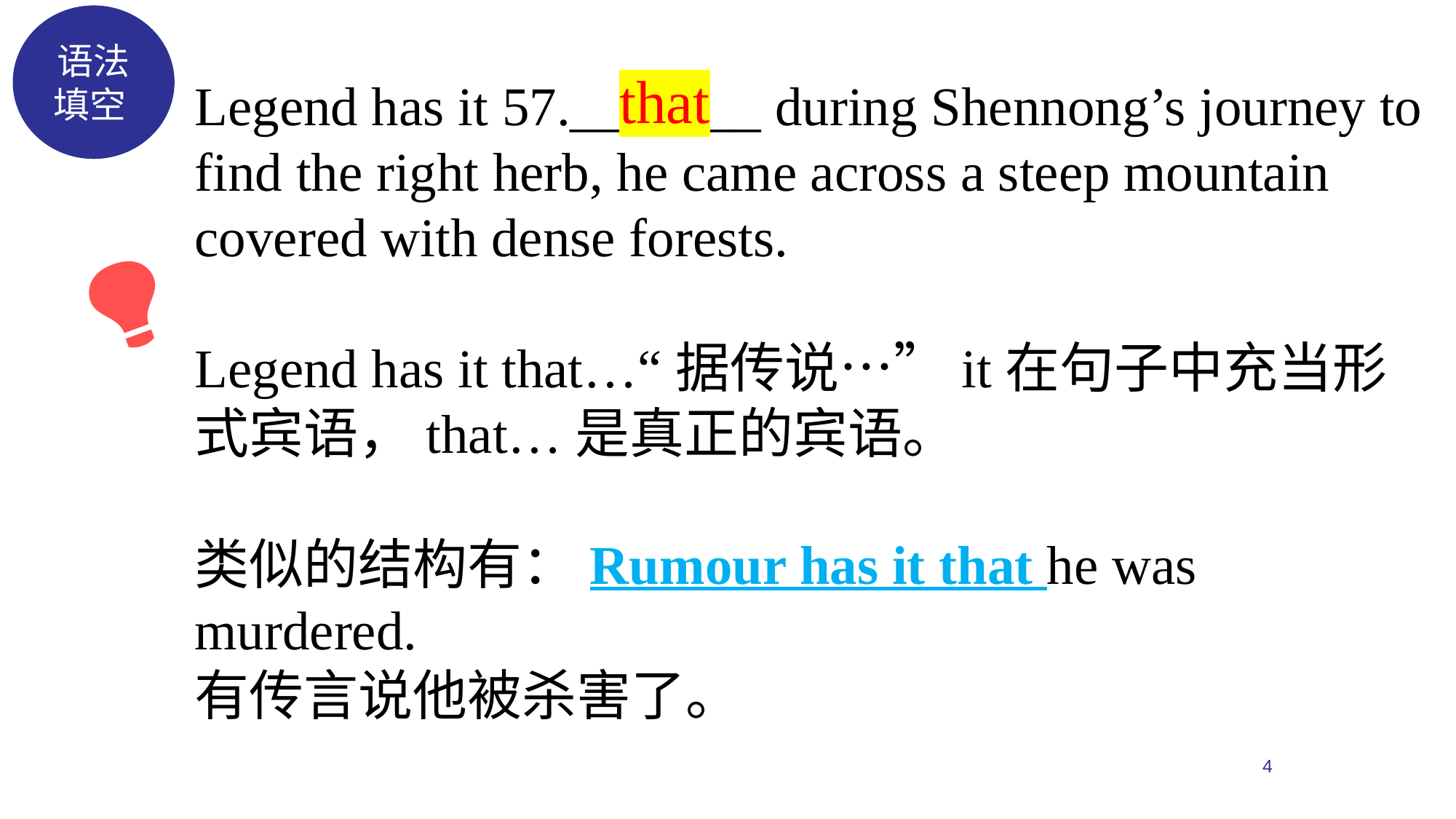

Legend has it 57._______ during Shennong’s journey to find the right herb, he came across a steep mountain covered with dense forests.

Legend has it that…“据传说…”it在句子中充当形式宾语，that…是真正的宾语。

类似的结构有：Rumour has it that he was murdered.
有传言说他被杀害了。

语法填空
that

4